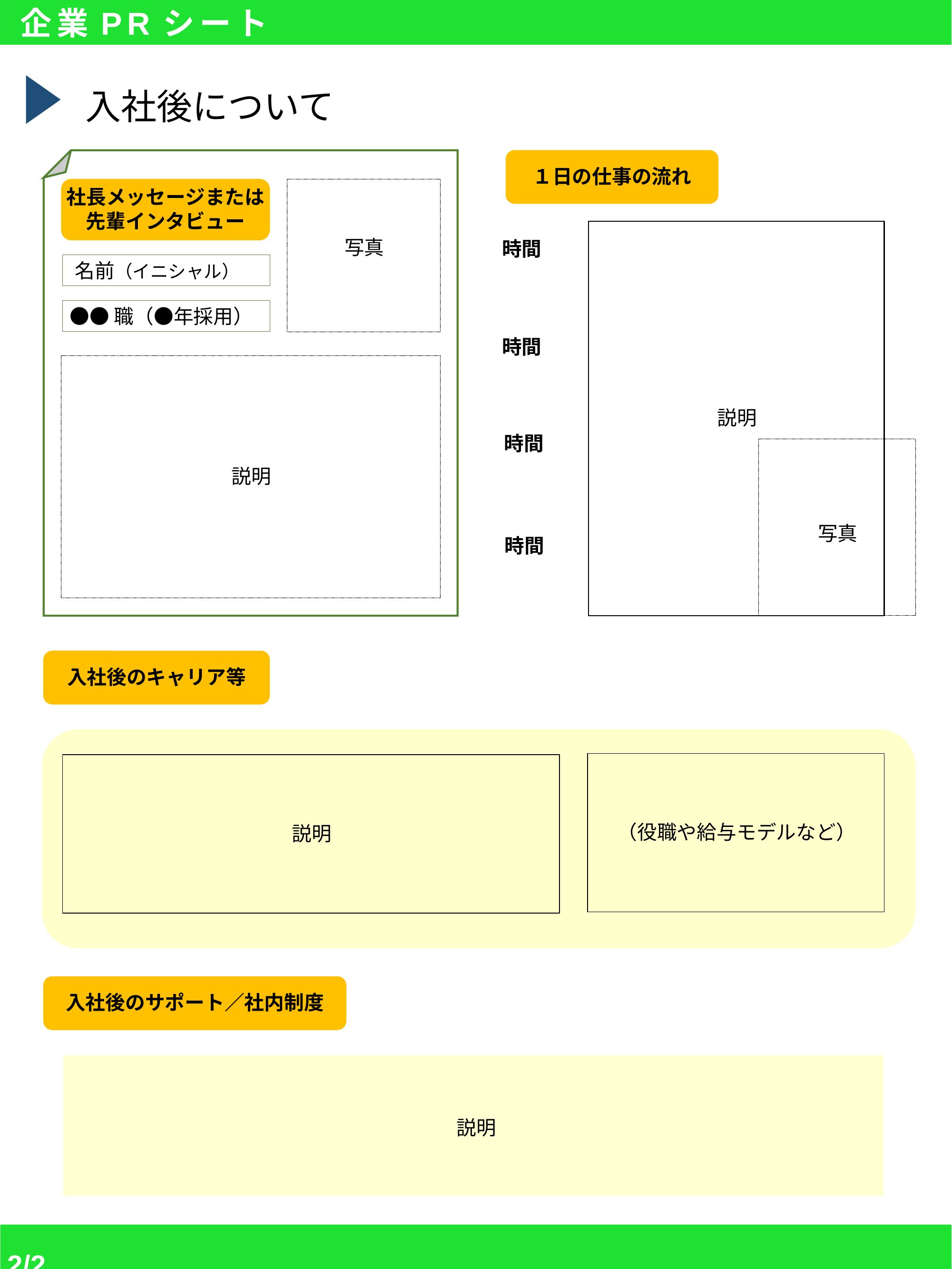

企業PRシート
入社後について

１日の仕事の流れ

社長メッセージまたは
先輩インタビュー
名前（イニシャル）
●●職（●年採用）

写真
説明
説明
時間
時間
時間
時間

写真
入社後のキャリア等

（役職や給与モデルなど）
説明
入社後のサポート／社内制度
説明
　　　　　　　　　　　　　　　　　　　　　　　　　　　　　　　2/2